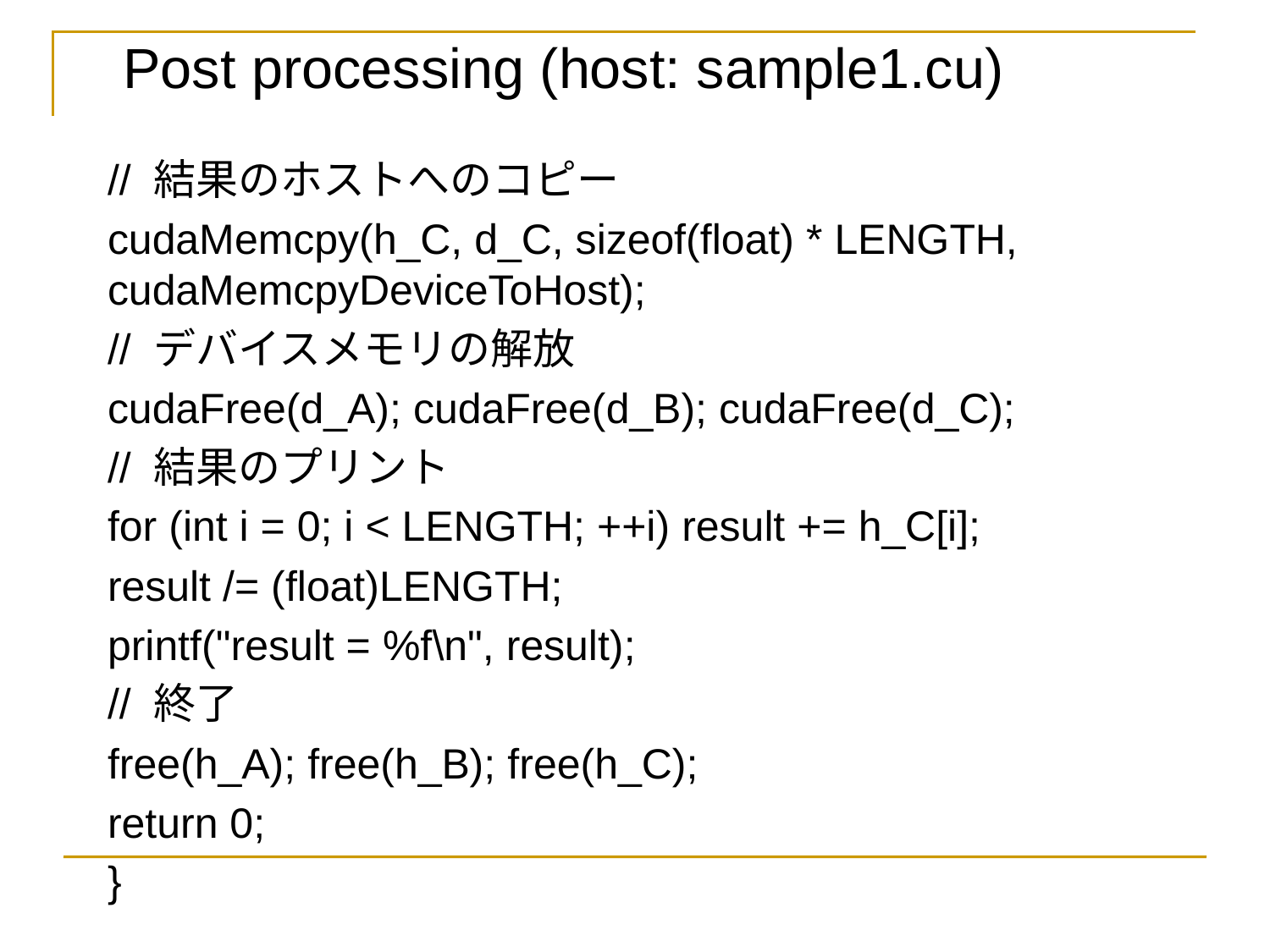

Post processing (host: sample1.cu)
// 結果のホストへのコピー
cudaMemcpy(h_C, d_C, sizeof(float) * LENGTH, cudaMemcpyDeviceToHost);
// デバイスメモリの解放
cudaFree(d_A); cudaFree(d_B); cudaFree(d_C);
// 結果のプリント
for (int i = 0; i < LENGTH; ++i) result += h_C[i];
result /= (float)LENGTH;
printf("result = %f\n", result);
// 終了
free(h_A); free(h_B); free(h_C);
return 0;
}